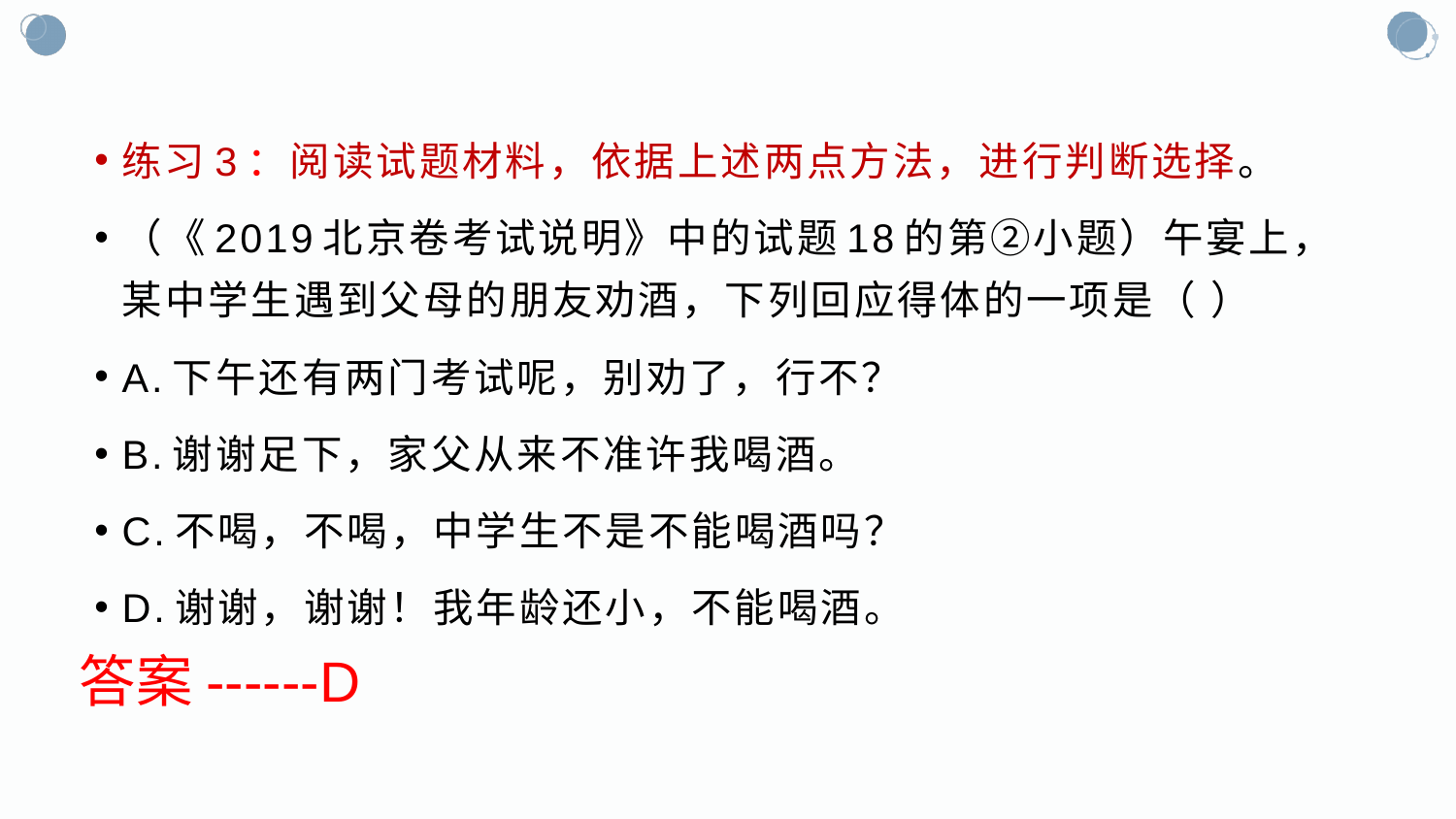

#
练习3：阅读试题材料，依据上述两点方法，进行判断选择。
（《2019北京卷考试说明》中的试题18的第②小题）午宴上，某中学生遇到父母的朋友劝酒，下列回应得体的一项是（ ）
A.下午还有两门考试呢，别劝了，行不？
B.谢谢足下，家父从来不准许我喝酒。
C.不喝，不喝，中学生不是不能喝酒吗？
D.谢谢，谢谢！我年龄还小，不能喝酒。

答案------D